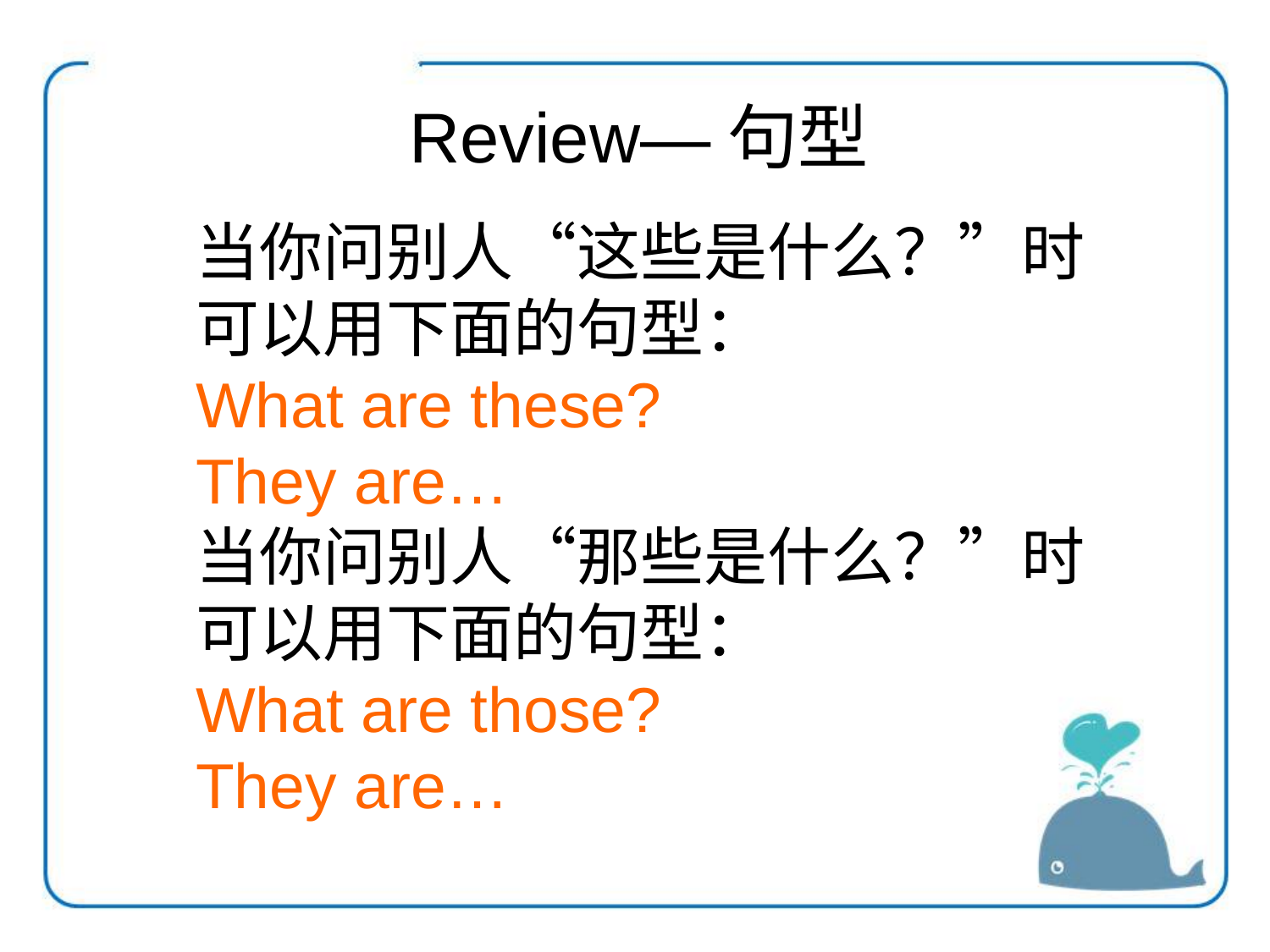

Review—句型
当你问别人“这些是什么？”时可以用下面的句型：
What are these?
They are…
当你问别人“那些是什么？”时可以用下面的句型：
What are those?
They are…